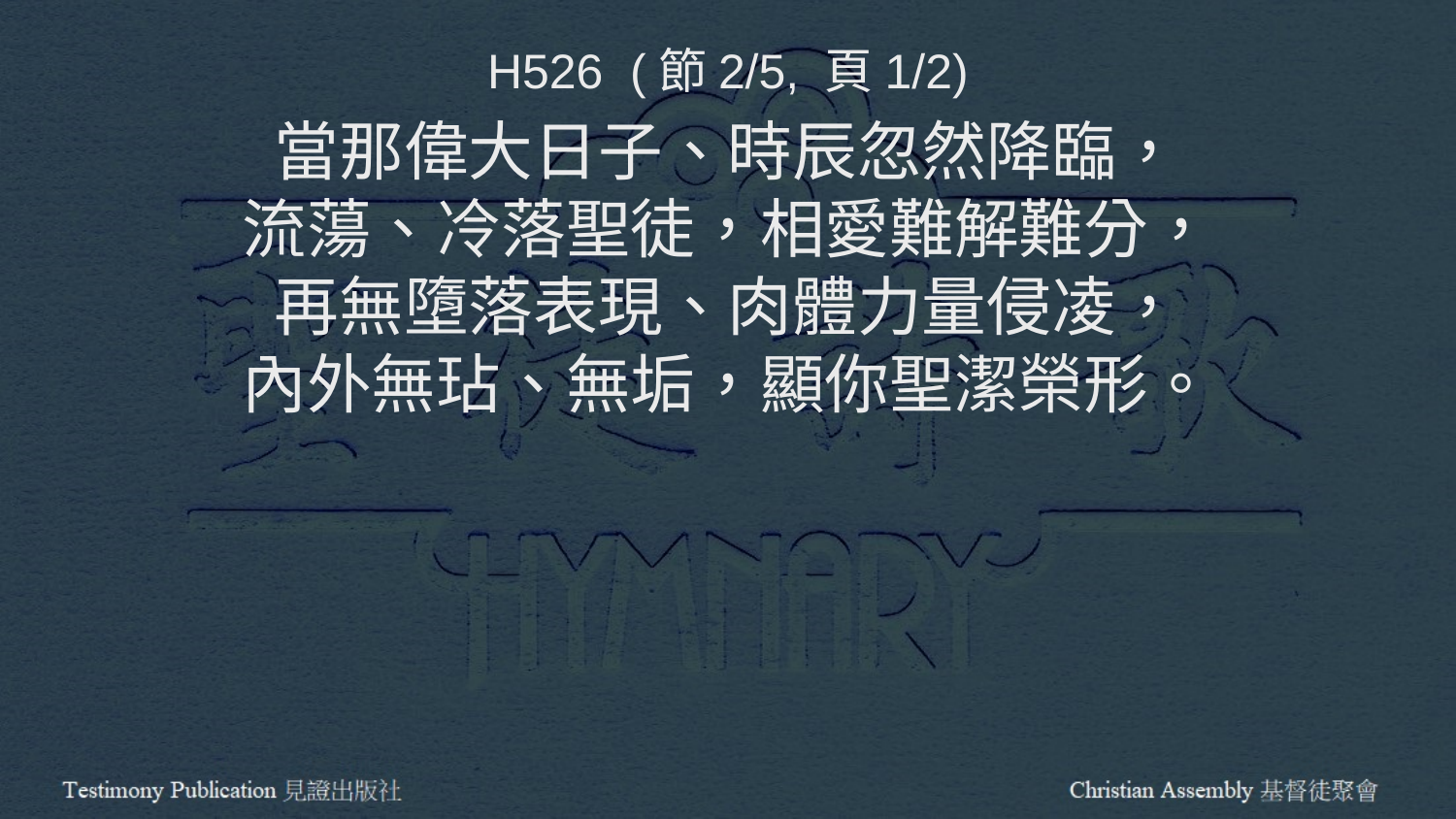

H526  (節2/5, 頁1/2)
當那偉大日子、時辰忽然降臨，
流蕩、冷落聖徒，相愛難解難分，
再無墮落表現、肉體力量侵凌，
內外無玷、無垢，顯你聖潔榮形。